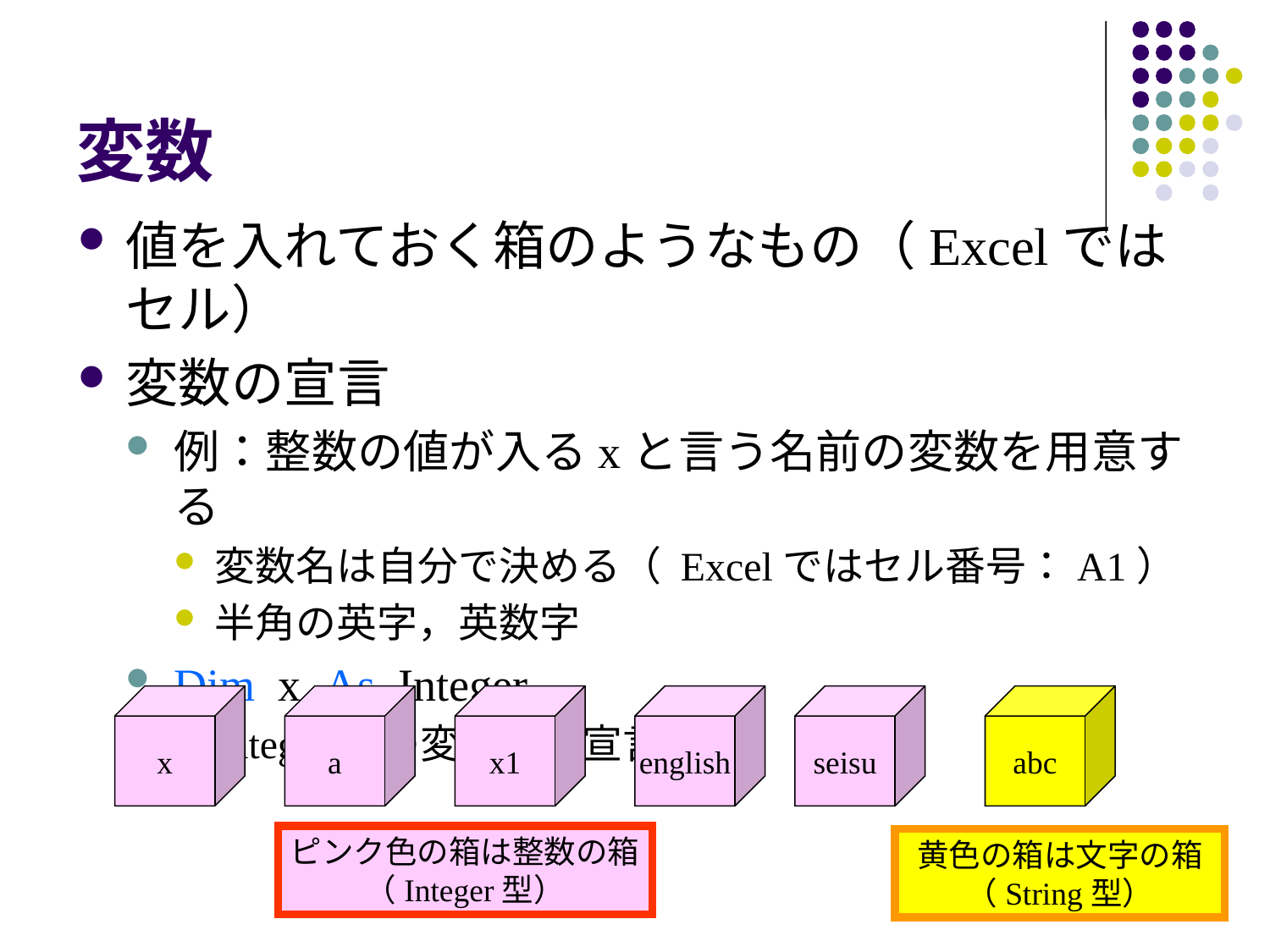

# 変数
値を入れておく箱のようなもの（Excelではセル）
変数の宣言
例：整数の値が入るxと言う名前の変数を用意する
変数名は自分で決める（ Excelではセル番号：A1）
半角の英字，英数字
Dim  x  As  Integer
Integer型の変数xを宣言する
x
a
x1
english
seisu
abc
ピンク色の箱は整数の箱
（Integer型）
黄色の箱は文字の箱（String型）
24